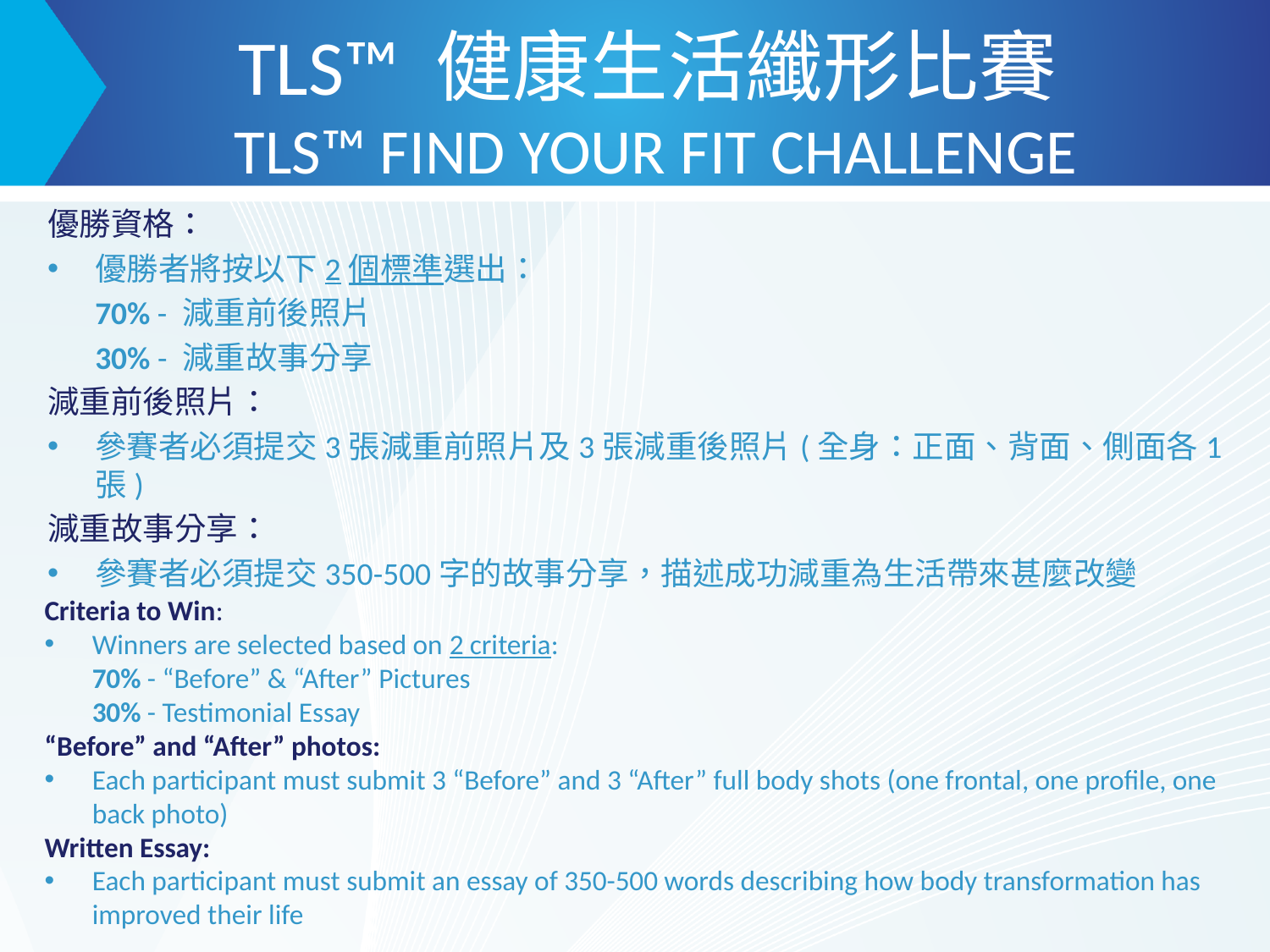

TLS™ 健康生活纖形比賽
TLS™ FIND YOUR FIT CHALLENGE
優勝資格：
優勝者將按以下2個標準選出：
	70% - 減重前後照片
	30% - 減重故事分享
減重前後照片：
參賽者必須提交3張減重前照片及3張減重後照片(全身：正面、背面、側面各1張)
減重故事分享：
參賽者必須提交350-500字的故事分享，描述成功減重為生活帶來甚麼改變

Criteria to Win:
Winners are selected based on 2 criteria:
	70% - “Before” & “After” Pictures
	30% - Testimonial Essay
“Before” and “After” photos:
Each participant must submit 3 “Before” and 3 “After” full body shots (one frontal, one profile, one back photo)
Written Essay:
Each participant must submit an essay of 350-500 words describing how body transformation has improved their life